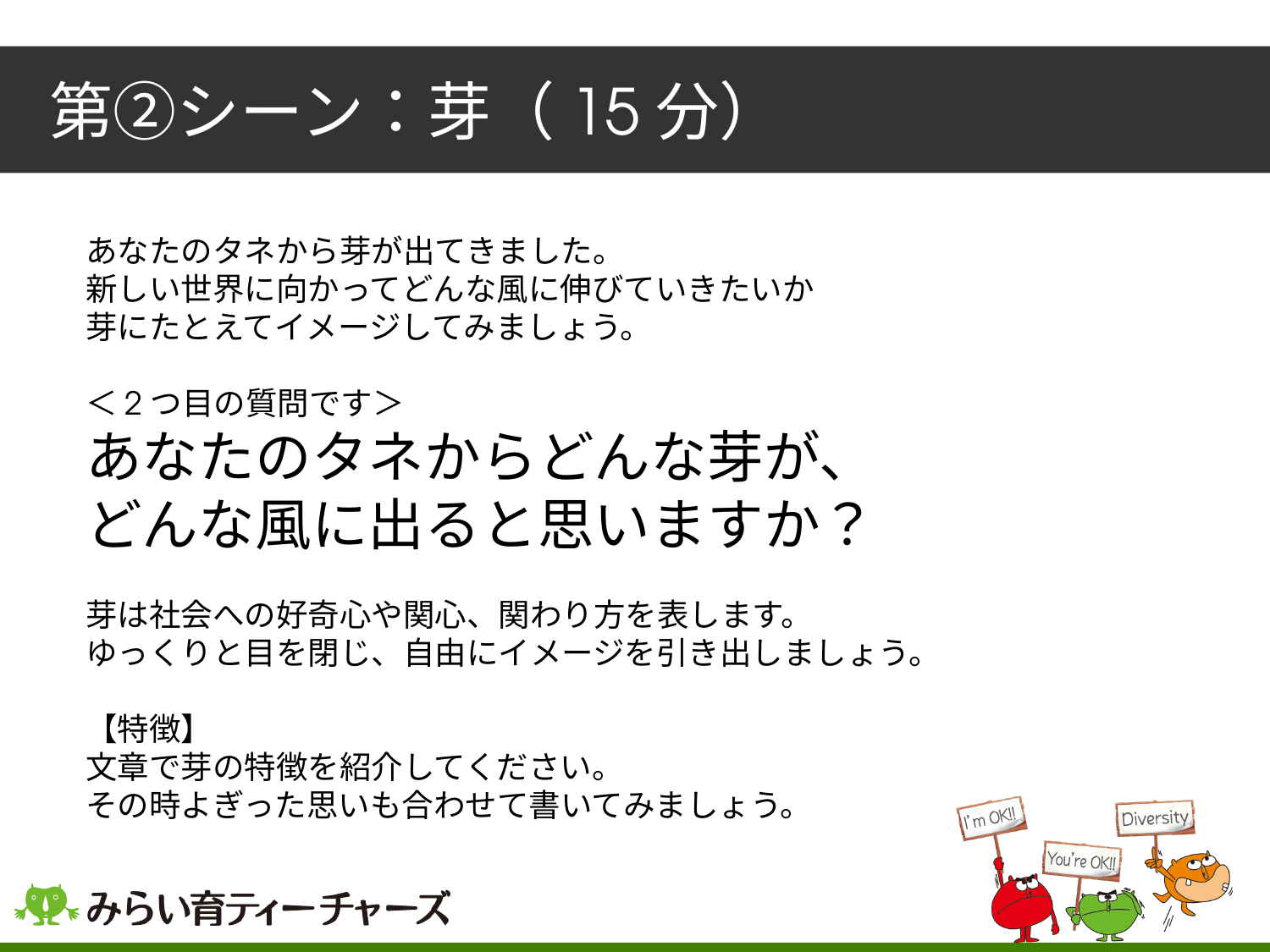

第②シーン：芽（15分）
あなたのタネから芽が出てきました。
新しい世界に向かってどんな風に伸びていきたいか
芽にたとえてイメージしてみましょう。

＜2つ目の質問です＞
あなたのタネからどんな芽が、
どんな風に出ると思いますか？

芽は社会への好奇心や関心、関わり方を表します。
ゆっくりと目を閉じ、自由にイメージを引き出しましょう。

【特徴】
文章で芽の特徴を紹介してください。
その時よぎった思いも合わせて書いてみましょう。